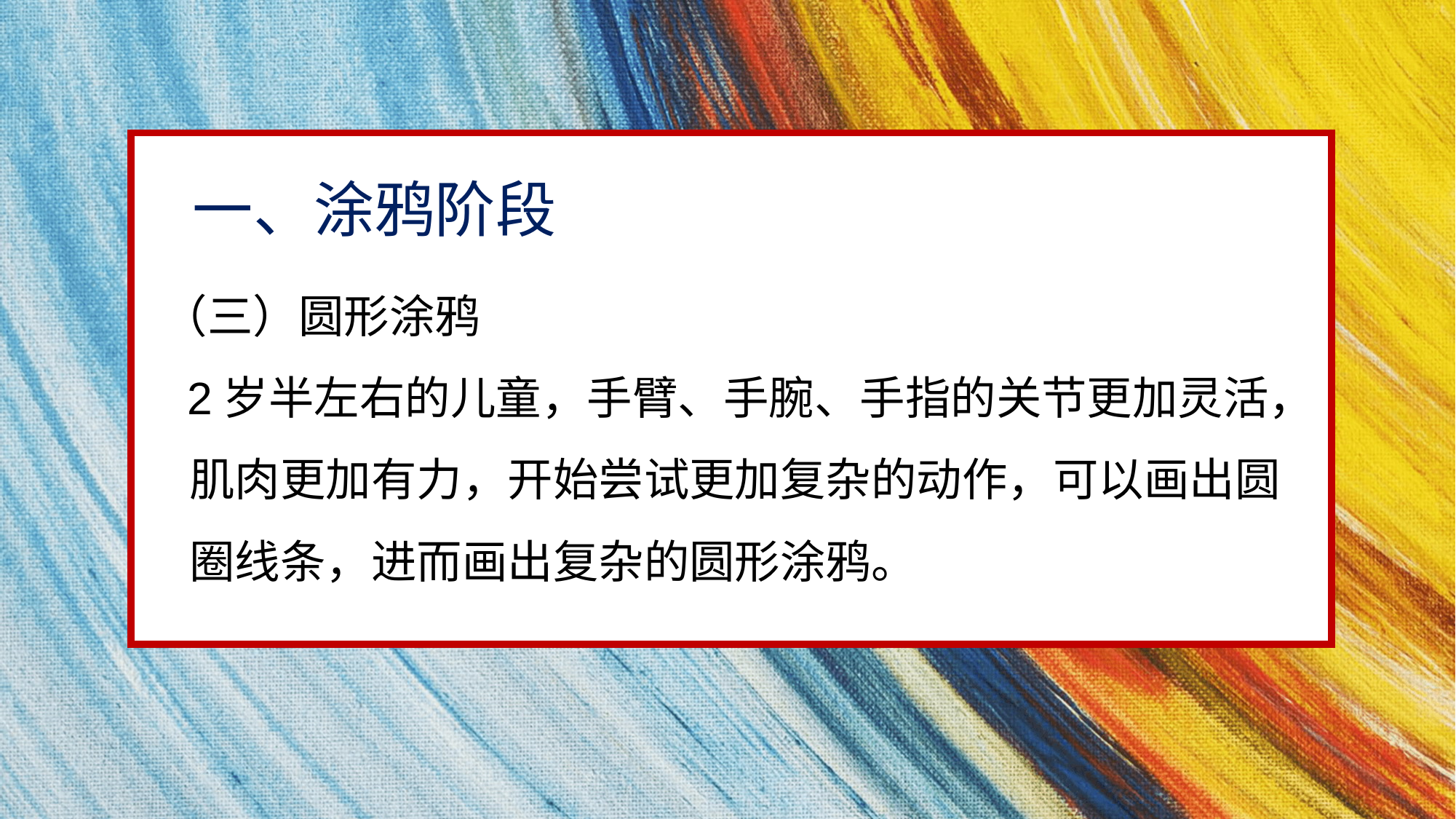

# 一、涂鸦阶段

（三）圆形涂鸦
  2岁半左右的儿童，手臂、手腕、手指的关节更加灵活，肌肉更加有力，开始尝试更加复杂的动作，可以画出圆圈线条，进而画出复杂的圆形涂鸦。